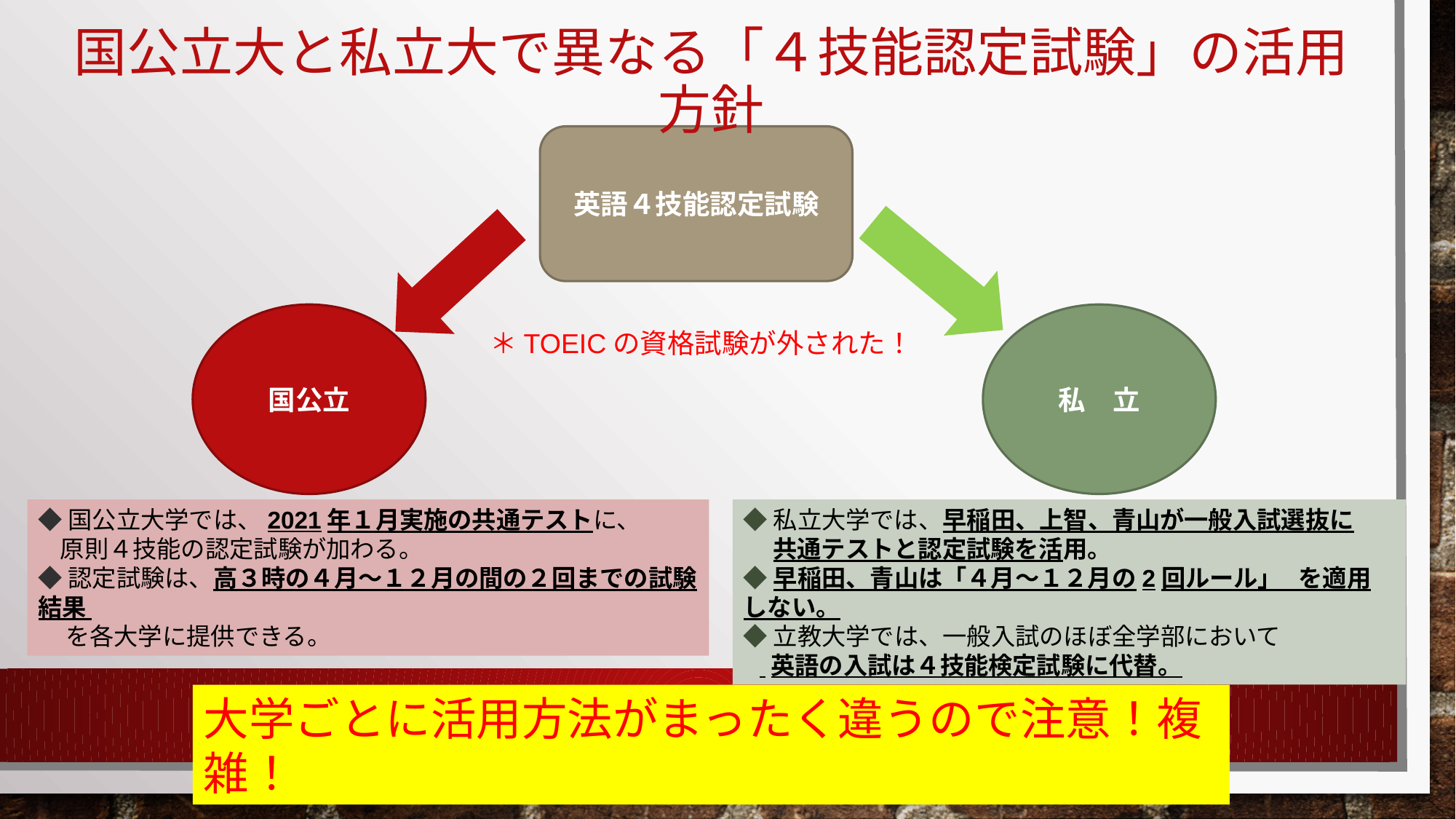

# 国公立大と私立大で異なる「４技能認定試験」の活用方針
英語４技能認定試験

国公立
私　立
＊TOEICの資格試験が外された！
◆国公立大学では、2021年１月実施の共通テストに、
   原則４技能の認定試験が加わる。
◆認定試験は、高３時の４月～１２月の間の２回までの試験結果
    を各大学に提供できる。
◆私立大学では、早稲田、上智、青山が一般入試選抜に
　 共通テストと認定試験を活用。
◆早稲田、青山は「４月～１２月の2回ルール」   を適用しない。
◆立教大学では、一般入試のほぼ全学部において
    英語の入試は４技能検定試験に代替。
大学ごとに活用方法がまったく違うので注意！複雑！